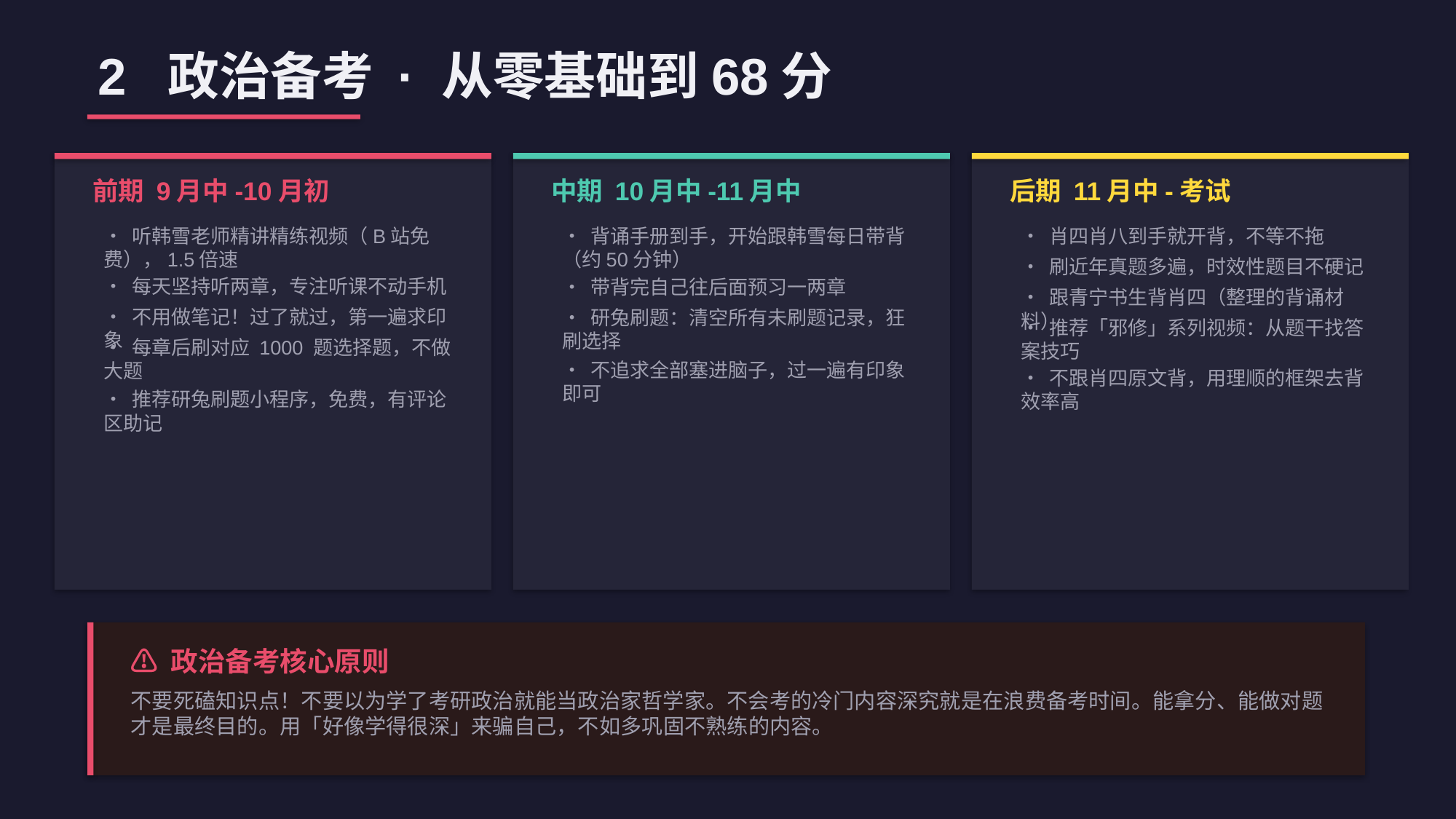

2  政治备考 · 从零基础到68分

前期 9月中-10月初
中期 10月中-11月中
后期 11月中-考试
• 听韩雪老师精讲精练视频（B站免费），1.5倍速
• 背诵手册到手，开始跟韩雪每日带背（约50分钟）
• 肖四肖八到手就开背，不等不拖
• 刷近年真题多遍，时效性题目不硬记
• 每天坚持听两章，专注听课不动手机
• 带背完自己往后面预习一两章
• 跟青宁书生背肖四（整理的背诵材料）
• 不用做笔记！过了就过，第一遍求印象
• 研兔刷题：清空所有未刷题记录，狂刷选择
• 推荐「邪修」系列视频：从题干找答案技巧
• 每章后刷对应 1000 题选择题，不做大题
• 不追求全部塞进脑子，过一遍有印象即可
• 不跟肖四原文背，用理顺的框架去背效率高
• 推荐研兔刷题小程序，免费，有评论区助记

⚠ 政治备考核心原则
不要死磕知识点！不要以为学了考研政治就能当政治家哲学家。不会考的冷门内容深究就是在浪费备考时间。能拿分、能做对题才是最终目的。用「好像学得很深」来骗自己，不如多巩固不熟练的内容。